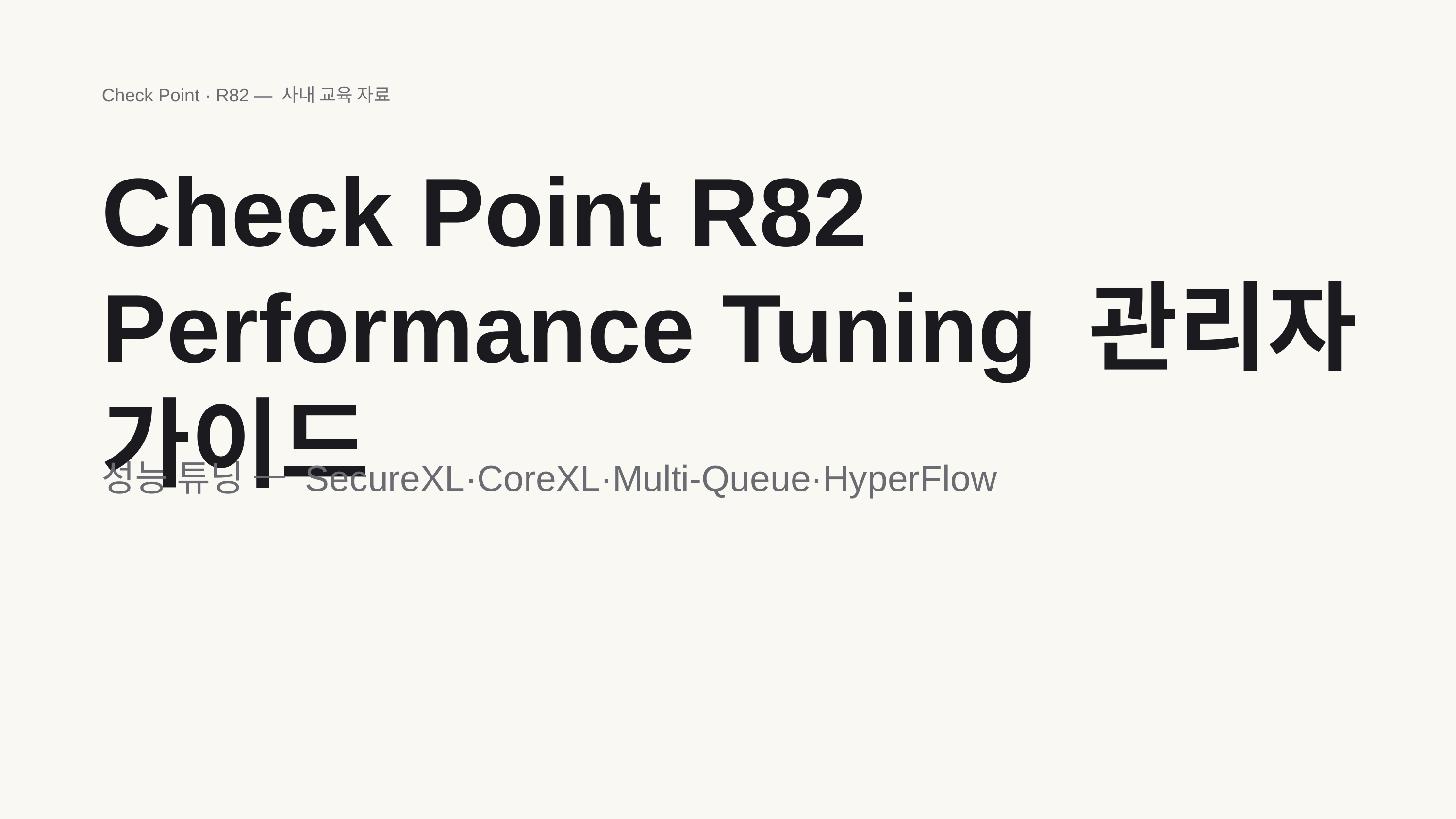

Check Point · R82 — 사내 교육 자료
Check Point R82 Performance Tuning 관리자 가이드
성능 튜닝 — SecureXL·CoreXL·Multi-Queue·HyperFlow